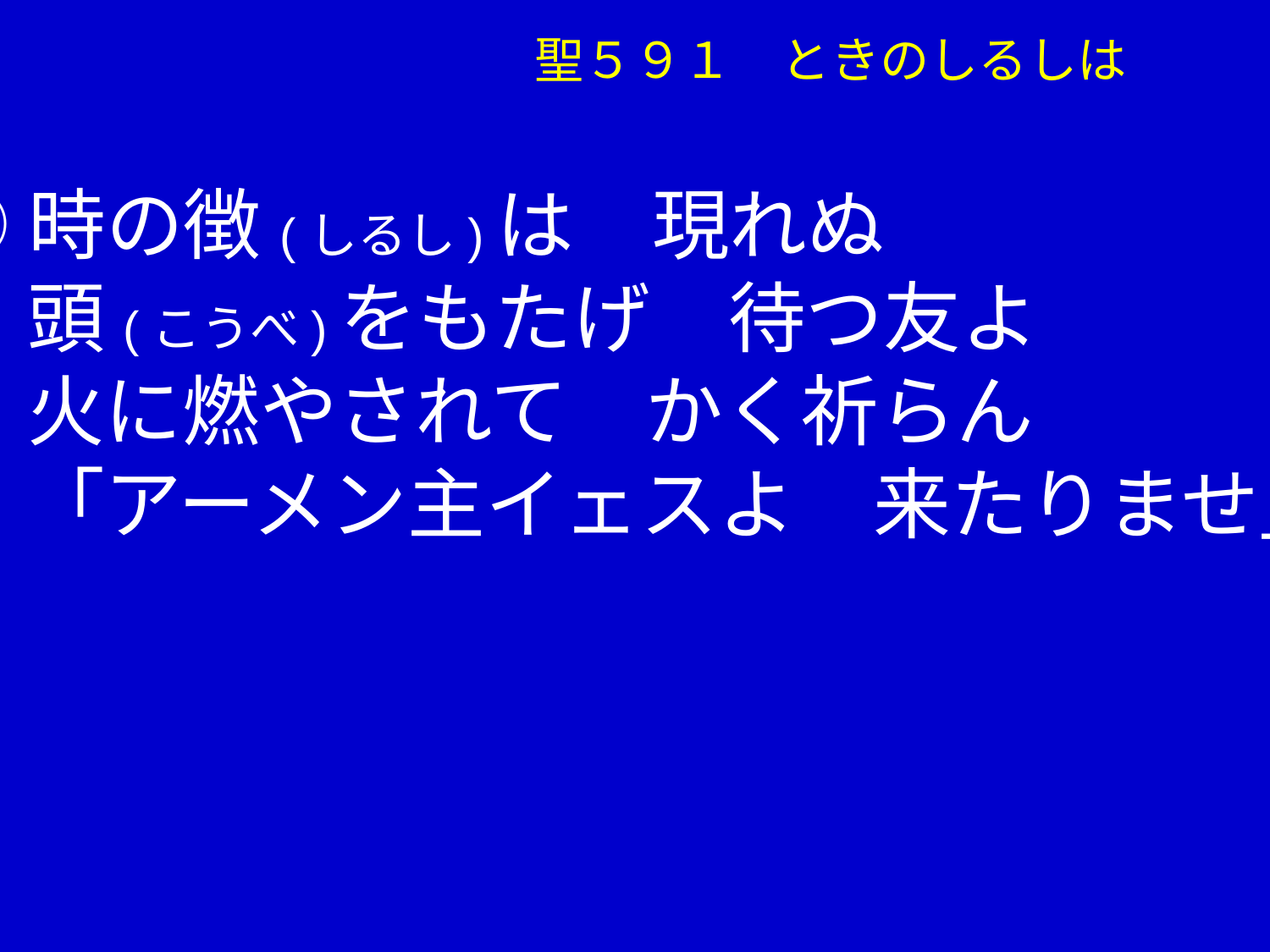

聖５９１　ときのしるしは
①時の徴(しるし)は　現れぬ
　 頭(こうべ)をもたげ　待つ友よ
　 火に燃やされて　かく祈らん
　 「アーメン主イェスよ　来たりませ」